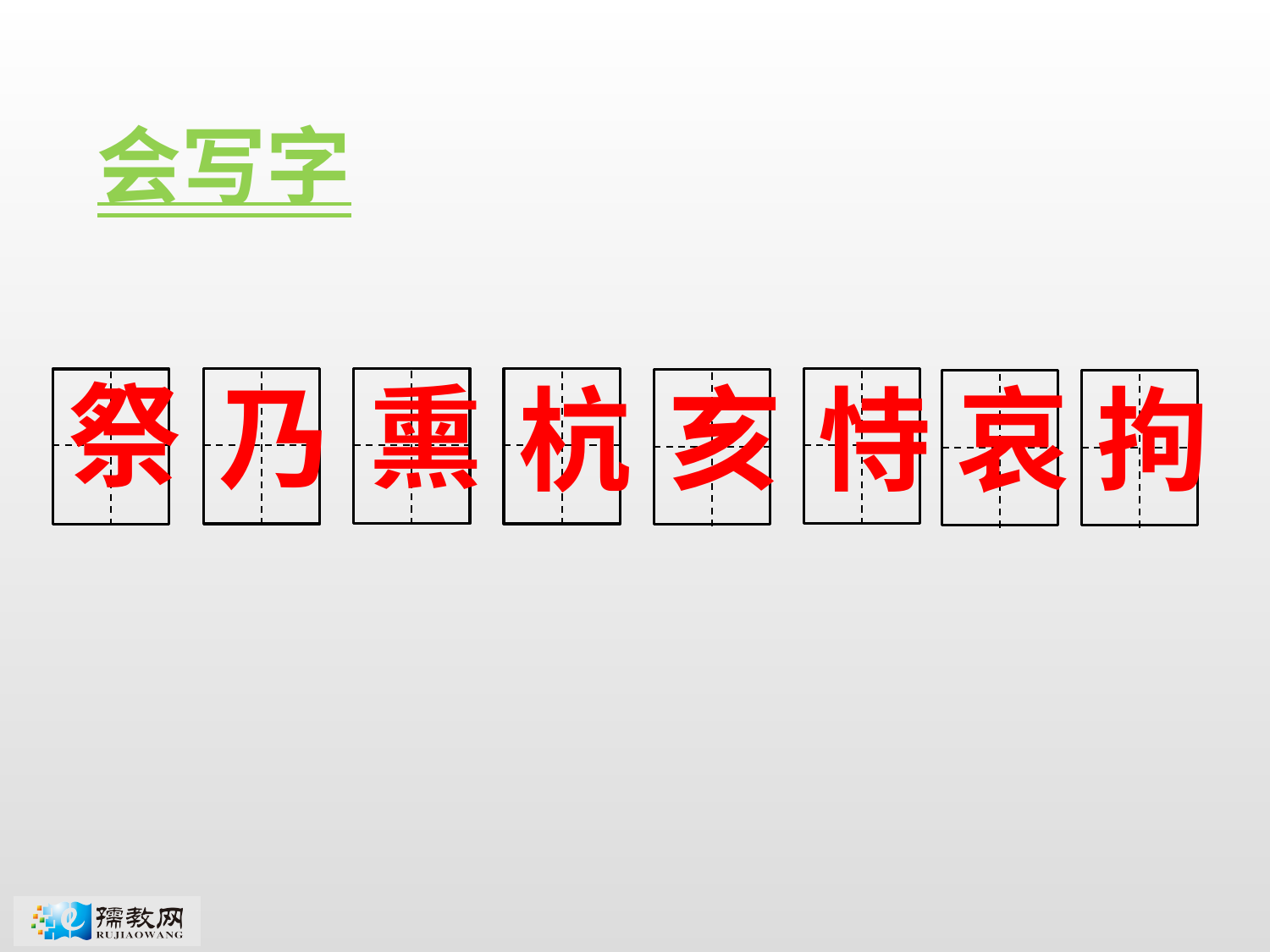

会写字
祭
熏
乃
亥
恃
哀
拘
杭